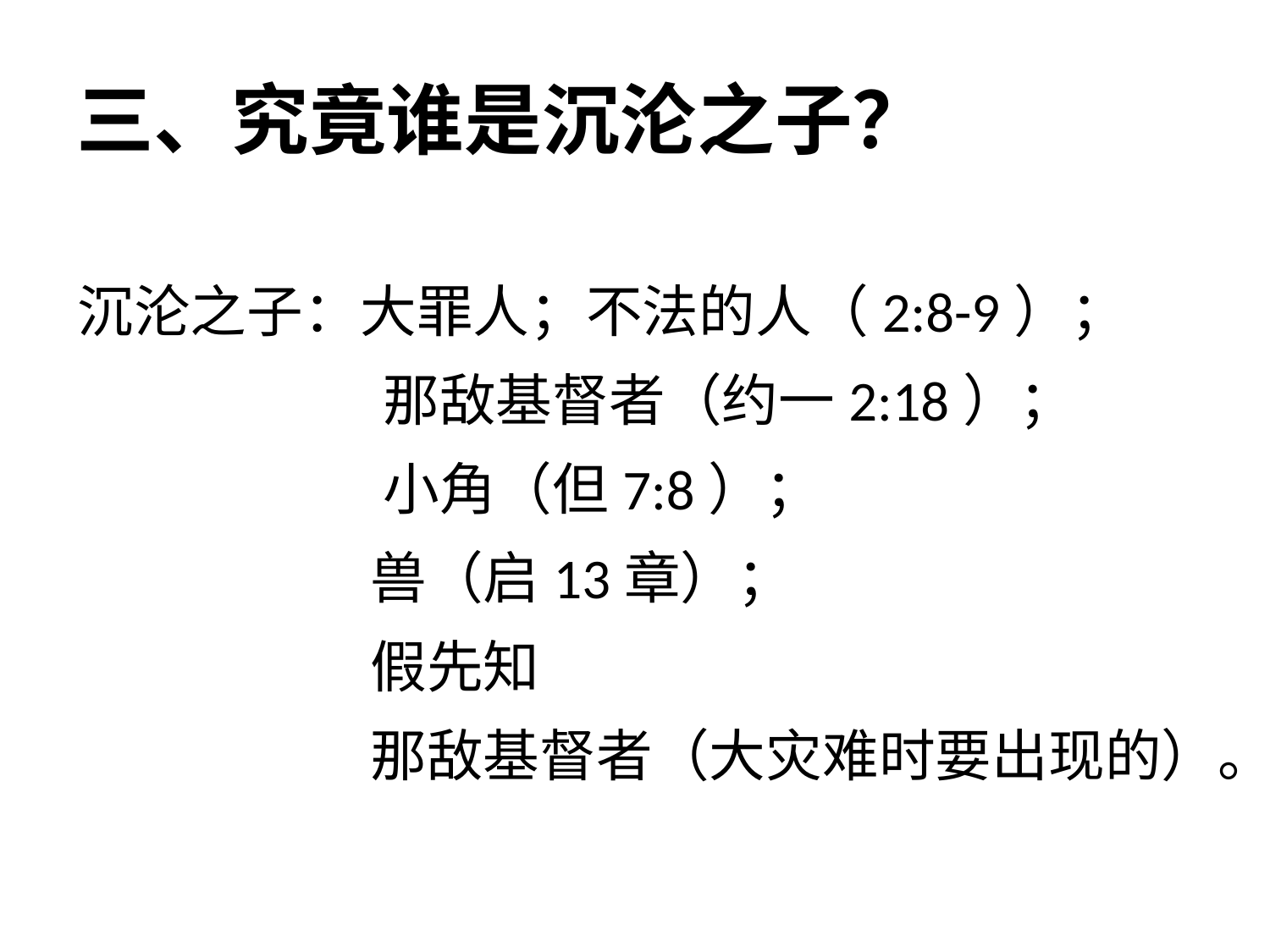

# 三、究竟谁是沉沦之子？
沉沦之子：大罪人；不法的人（2:8-9）；
                       那敌基督者（约一2:18）；
                       小角（但7:8）；
                      兽（启13章）；
                      假先知
                      那敌基督者（大灾难时要出现的）。